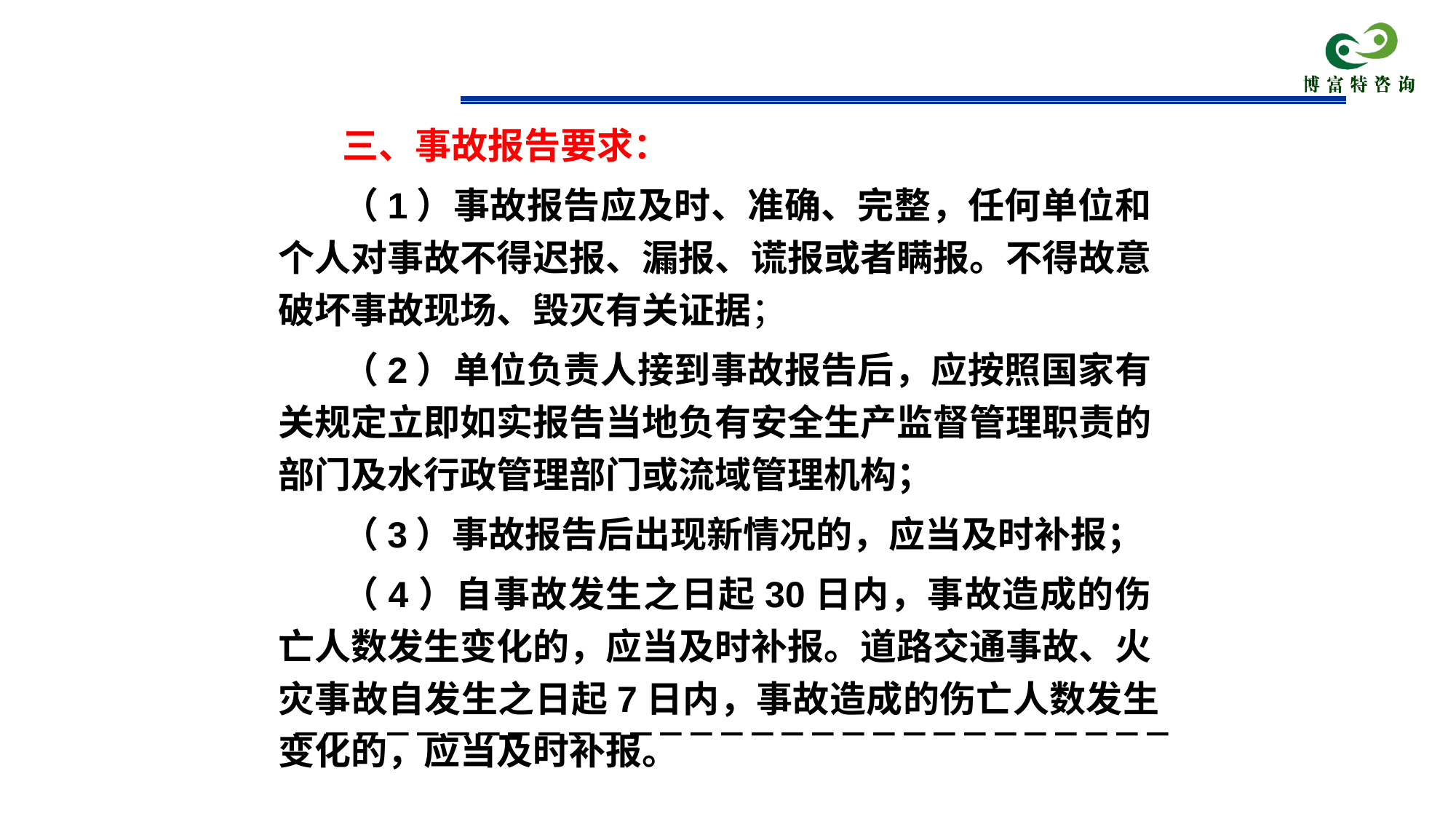

三、事故报告要求：
（1）事故报告应及时、准确、完整，任何单位和个人对事故不得迟报、漏报、谎报或者瞒报。不得故意破坏事故现场、毁灭有关证据；
（2）单位负责人接到事故报告后，应按照国家有关规定立即如实报告当地负有安全生产监督管理职责的部门及水行政管理部门或流域管理机构；
（3）事故报告后出现新情况的，应当及时补报；
（4）自事故发生之日起30日内，事故造成的伤亡人数发生变化的，应当及时补报。道路交通事故、火灾事故自发生之日起7日内，事故造成的伤亡人数发生变化的，应当及时补报。

－－－－－－－－－－－－－－－－－－－－－－－－－－－－－